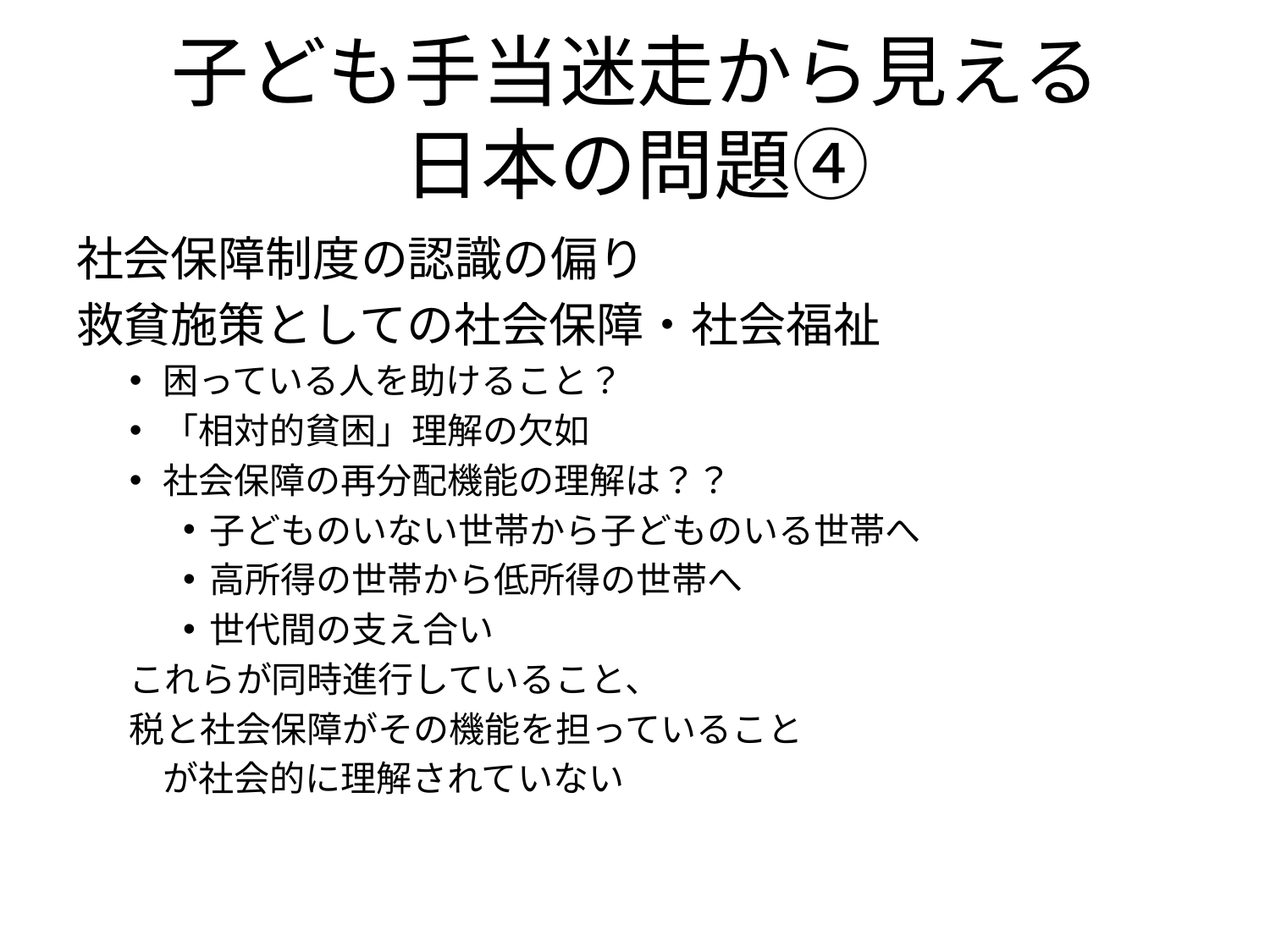

# 子ども手当迷走から見える 日本の問題④
社会保障制度の認識の偏り
救貧施策としての社会保障・社会福祉
困っている人を助けること？
「相対的貧困」理解の欠如
社会保障の再分配機能の理解は？？
子どものいない世帯から子どものいる世帯へ
高所得の世帯から低所得の世帯へ
世代間の支え合い
これらが同時進行していること、
税と社会保障がその機能を担っていること
					が社会的に理解されていない